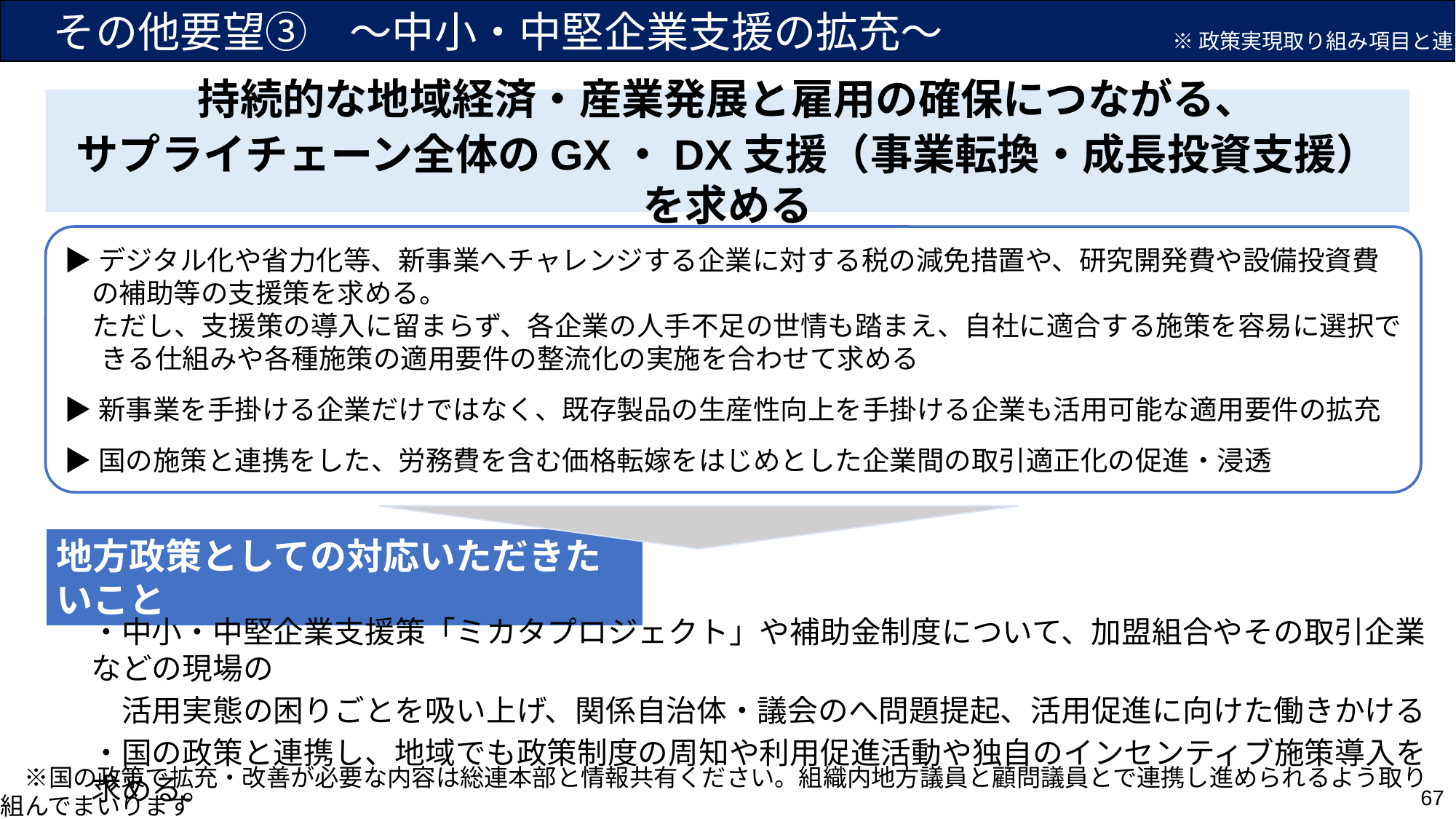

その他要望③　～中小・中堅企業支援の拡充～
※政策実現取り組み項目と連動
持続的な地域経済・産業発展と雇用の確保につながる、
サプライチェーン全体のGX・DX支援（事業転換・成長投資支援）を求める
▶デジタル化や省力化等、新事業へチャレンジする企業に対する税の減免措置や、研究開発費や設備投資費
　の補助等の支援策を求める。
　ただし、支援策の導入に留まらず、各企業の人手不足の世情も踏まえ、自社に適合する施策を容易に選択できる仕組みや各種施策の適用要件の整流化の実施を合わせて求める

▶新事業を手掛ける企業だけではなく、既存製品の生産性向上を手掛ける企業も活用可能な適用要件の拡充

▶国の施策と連携をした、労務費を含む価格転嫁をはじめとした企業間の取引適正化の促進・浸透

地方政策としての対応いただきたいこと
・中小・中堅企業支援策「ミカタプロジェクト」や補助金制度について、加盟組合やその取引企業などの現場の
　活用実態の困りごとを吸い上げ、関係自治体・議会のへ問題提起、活用促進に向けた働きかける
・国の政策と連携し、地域でも政策制度の周知や利用促進活動や独自のインセンティブ施策導入を求める。
　※国の政策で拡充・改善が必要な内容は総連本部と情報共有ください。組織内地方議員と顧問議員とで連携し進められるよう取り組んでまいります
67